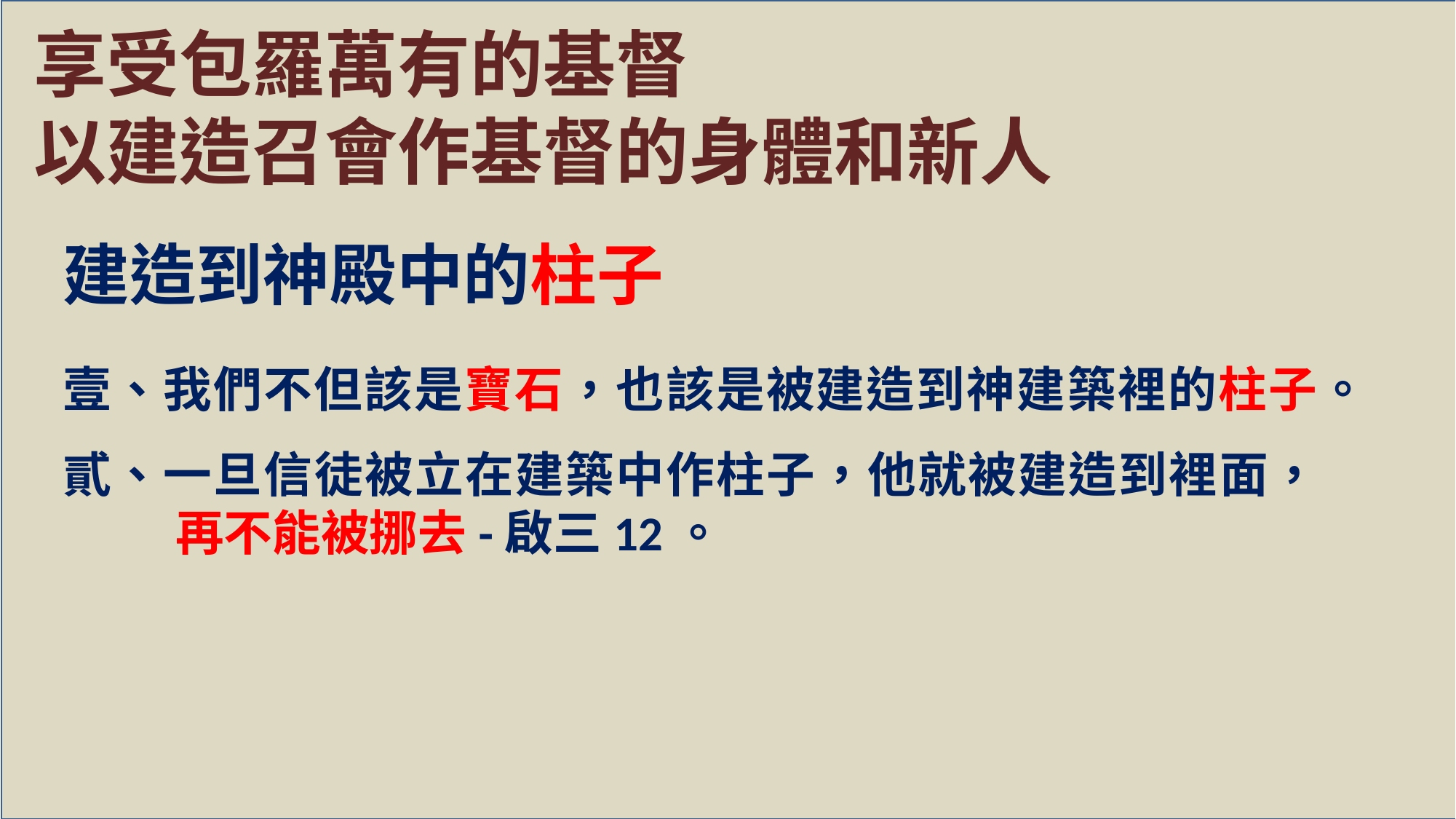

享受包羅萬有的基督
以建造召會作基督的身體和新人
建造到神殿中的柱子
壹、我們不但該是寶石，也該是被建造到神建築裡的柱子。
貳、一旦信徒被立在建築中作柱子，他就被建造到裡面，再不能被挪去-啟三12。